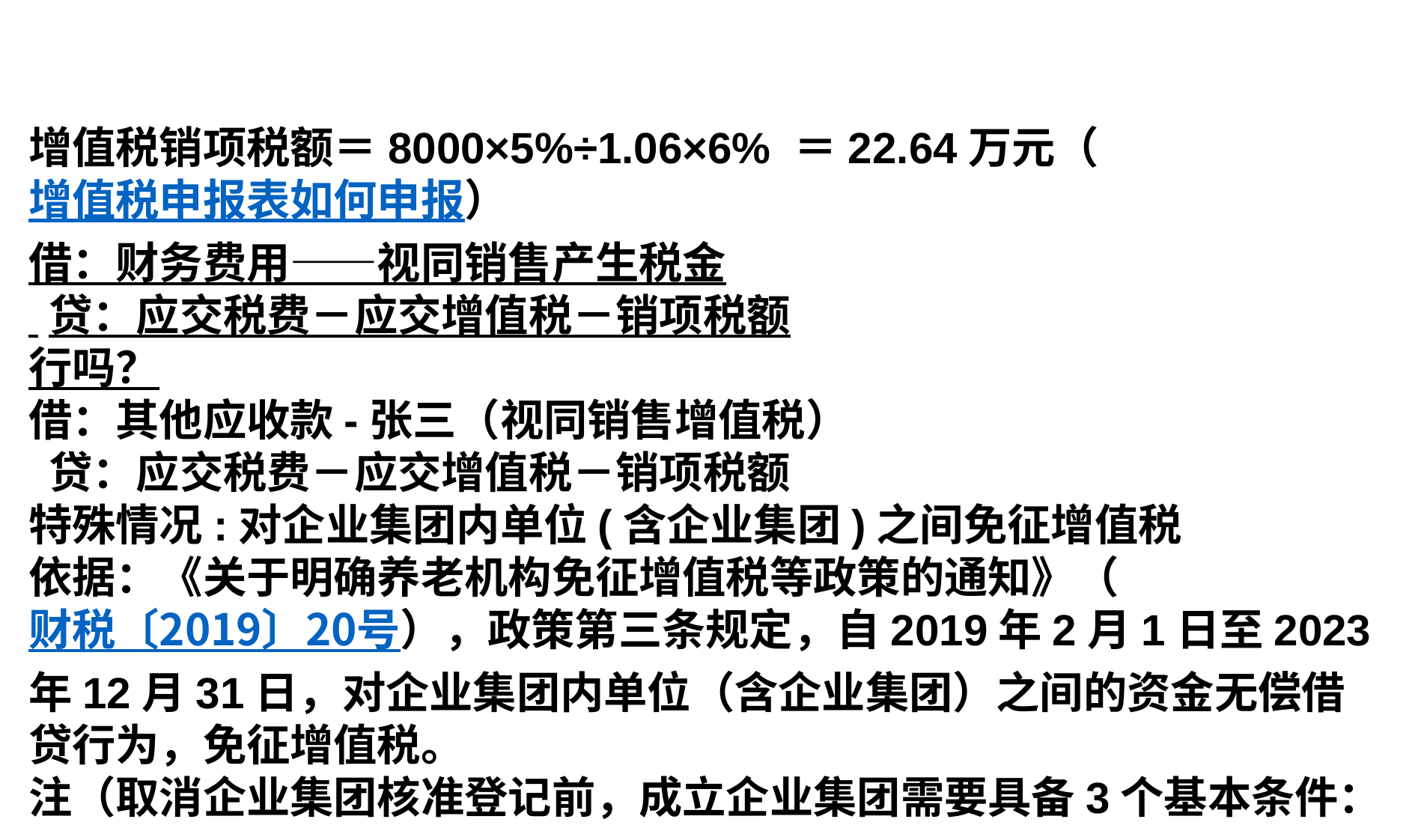

增值税销项税额＝8000×5%÷1.06×6% ＝22.64万元（增值税申报表如何申报）
借：财务费用――视同销售产生税金
 贷：应交税费－应交增值税－销项税额
行吗？
借：其他应收款-张三（视同销售增值税）
 贷：应交税费－应交增值税－销项税额
特殊情况:对企业集团内单位(含企业集团)之间免征增值税
依据：《关于明确养老机构免征增值税等政策的通知》（财税〔2019〕20号），政策第三条规定，自2019年2月1日至2023年12月31日，对企业集团内单位（含企业集团）之间的资金无偿借贷行为，免征增值税。
注（取消企业集团核准登记前，成立企业集团需要具备3个基本条件：